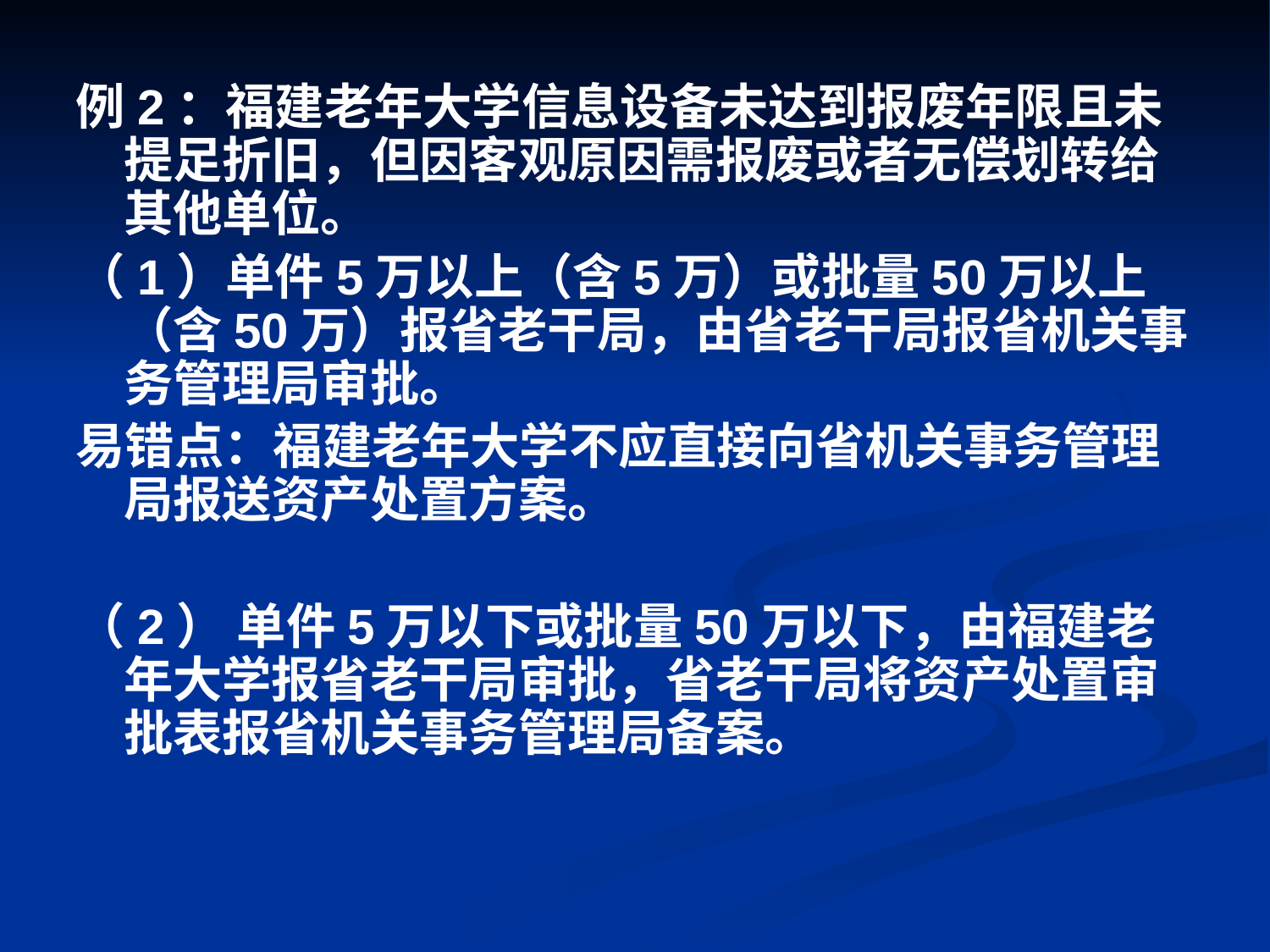

例2：福建老年大学信息设备未达到报废年限且未提足折旧，但因客观原因需报废或者无偿划转给其他单位。
（1）单件5万以上（含5万）或批量50万以上（含50万）报省老干局，由省老干局报省机关事务管理局审批。
易错点：福建老年大学不应直接向省机关事务管理局报送资产处置方案。

（2） 单件5万以下或批量50万以下，由福建老年大学报省老干局审批，省老干局将资产处置审批表报省机关事务管理局备案。
10